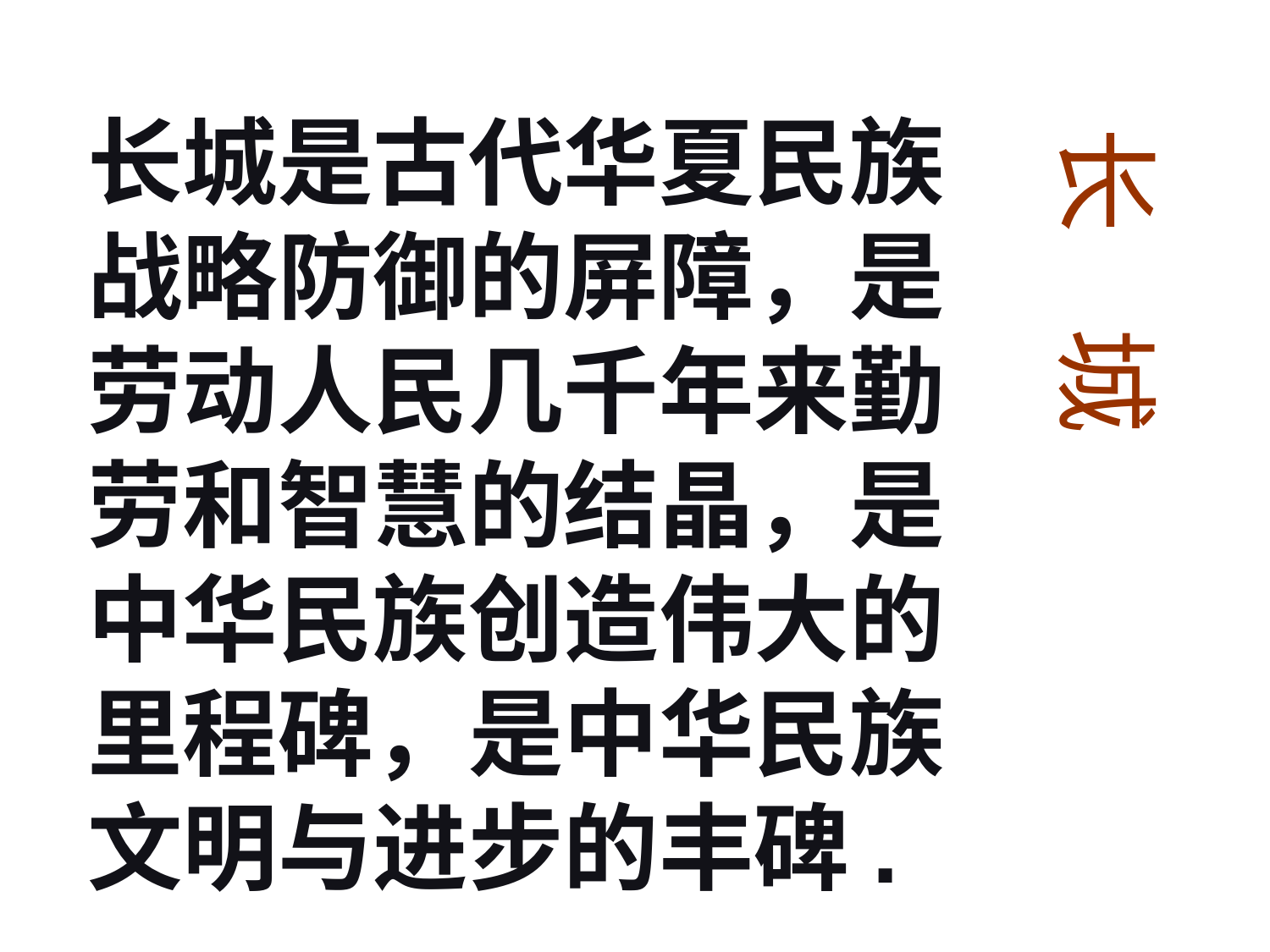

长    城

长城是古代华夏民族战略防御的屏障，是劳动人民几千年来勤劳和智慧的结晶，是中华民族创造伟大的里程碑，是中华民族文明与进步的丰碑.